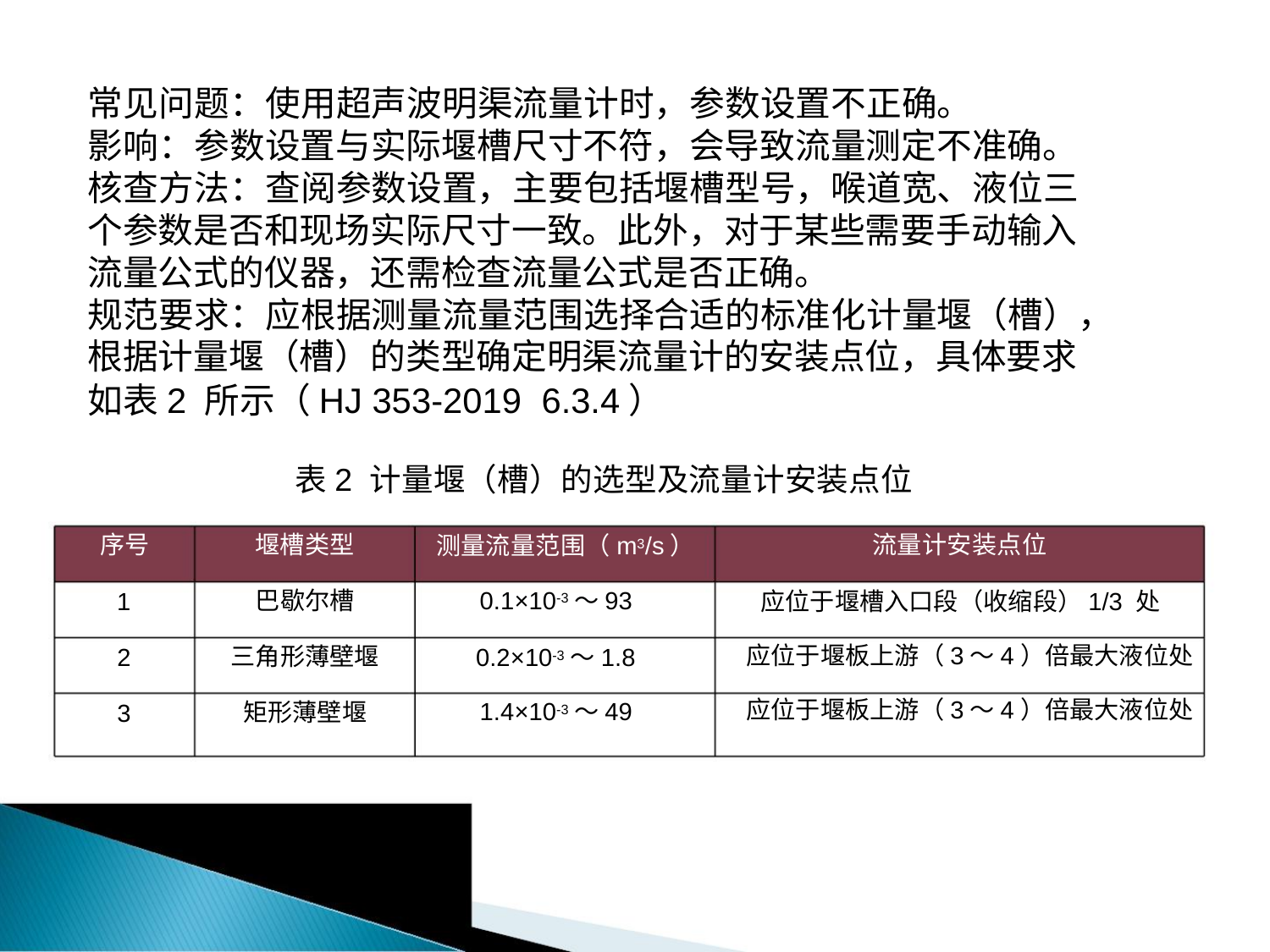

常见问题：使用超声波明渠流量计时，参数设置不正确。
影响：参数设置与实际堰槽尺寸不符，会导致流量测定不准确。
核查方法：查阅参数设置，主要包括堰槽型号，喉道宽、液位三
个参数是否和现场实际尺寸一致。此外，对于某些需要手动输入
流量公式的仪器，还需检查流量公式是否正确。
规范要求：应根据测量流量范围选择合适的标准化计量堰（槽），
根据计量堰（槽）的类型确定明渠流量计的安装点位，具体要求
如表2 所示（HJ 353-2019 6.3.4）
表2 计量堰（槽）的选型及流量计安装点位
测量流量范围（m3/s）
0.1×10-3～93
序号
1
堰槽类型
巴歇尔槽
流量计安装点位
应位于堰槽入口段（收缩段）1/3 处
应位于堰板上游（3～4）倍最大液位处
应位于堰板上游（3～4）倍最大液位处
0.2×10-3～1.8
1.4×10-3～49
三角形薄壁堰
矩形薄壁堰
2
3